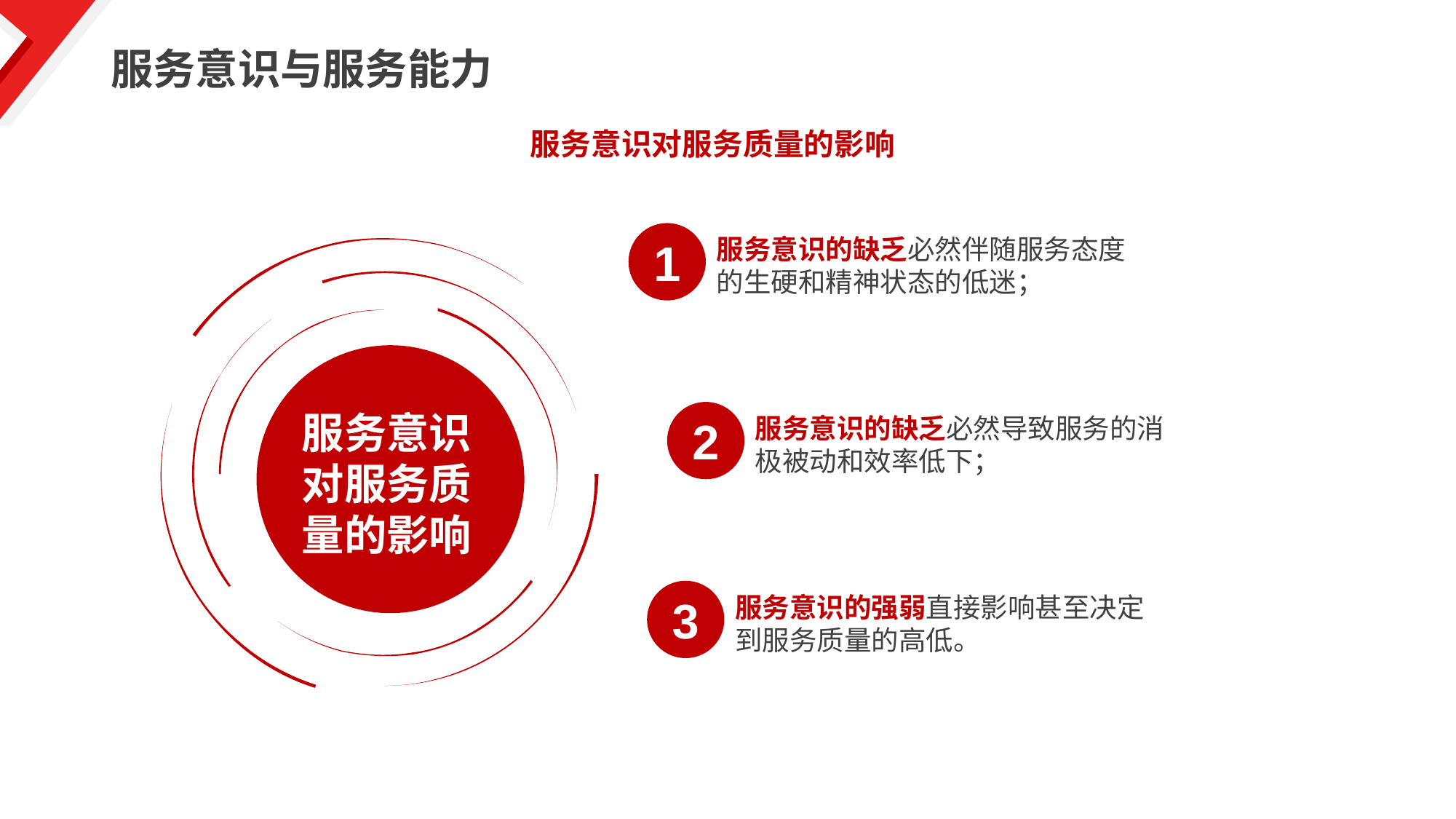

服务意识与服务能力
服务意识对服务质量的影响
1
服务意识的缺乏必然伴随服务态度的生硬和精神状态的低迷；

服务意识对服务质量的影响
2
服务意识的缺乏必然导致服务的消极被动和效率低下；
3
服务意识的强弱直接影响甚至决定到服务质量的高低。